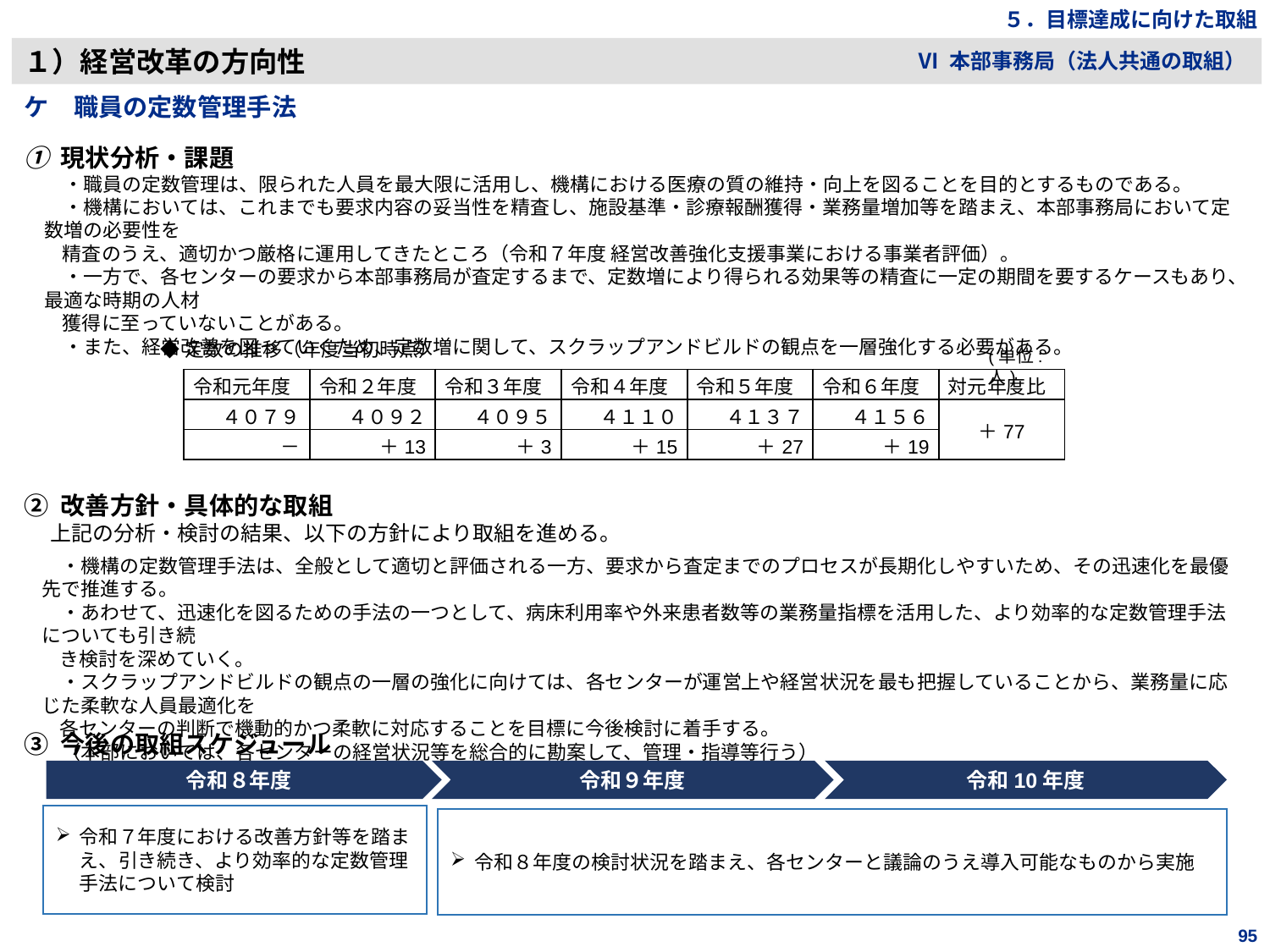

５．目標達成に向けた取組
１）経営改革の方向性
Ⅵ 本部事務局（法人共通の取組）
ケ　職員の定数管理手法
① 現状分析・課題
　・職員の定数管理は、限られた人員を最大限に活用し、機構における医療の質の維持・向上を図ることを目的とするものである。
　・機構においては、これまでも要求内容の妥当性を精査し、施設基準・診療報酬獲得・業務量増加等を踏まえ、本部事務局において定数増の必要性を
   精査のうえ、適切かつ厳格に運用してきたところ（令和７年度 経営改善強化支援事業における事業者評価）。
　・一方で、各センターの要求から本部事務局が査定するまで、定数増により得られる効果等の精査に一定の期間を要するケースもあり、最適な時期の人材
   獲得に至っていないことがある。
　・また、経営改善を図っていくため、定数増に関して、スクラップアンドビルドの観点を一層強化する必要がある。
◆定数の推移（年度当初時点）
(単位:人)

| 令和元年度 | 令和２年度 | 令和３年度 | 令和４年度 | 令和５年度 | 令和６年度 | 対元年度比 |
| --- | --- | --- | --- | --- | --- | --- |
| ４０７９ | ４０９２ | ４０９５ | ４１１０ | ４１３７ | ４１５６ | ＋77 |
| － | ＋13 | ＋3 | ＋15 | ＋27 | ＋19 |  |
② 改善方針・具体的な取組
　 上記の分析・検討の結果、以下の方針により取組を進める。

　・機構の定数管理手法は、全般として適切と評価される一方、要求から査定までのプロセスが長期化しやすいため、その迅速化を最優先で推進する。
　・あわせて、迅速化を図るための手法の一つとして、病床利用率や外来患者数等の業務量指標を活用した、より効率的な定数管理手法についても引き続
   き検討を深めていく。
　・スクラップアンドビルドの観点の一層の強化に向けては、各センターが運営上や経営状況を最も把握していることから、業務量に応じた柔軟な人員最適化を
   各センターの判断で機動的かつ柔軟に対応することを目標に今後検討に着手する。
　（本部においては、各センターの経営状況等を総合的に勘案して、管理・指導等行う）
③ 今後の取組スケジュール
令和８年度
令和９年度
令和10年度
令和７年度における改善方針等を踏まえ、引き続き、より効率的な定数管理手法について検討
令和８年度の検討状況を踏まえ、各センターと議論のうえ導入可能なものから実施
95